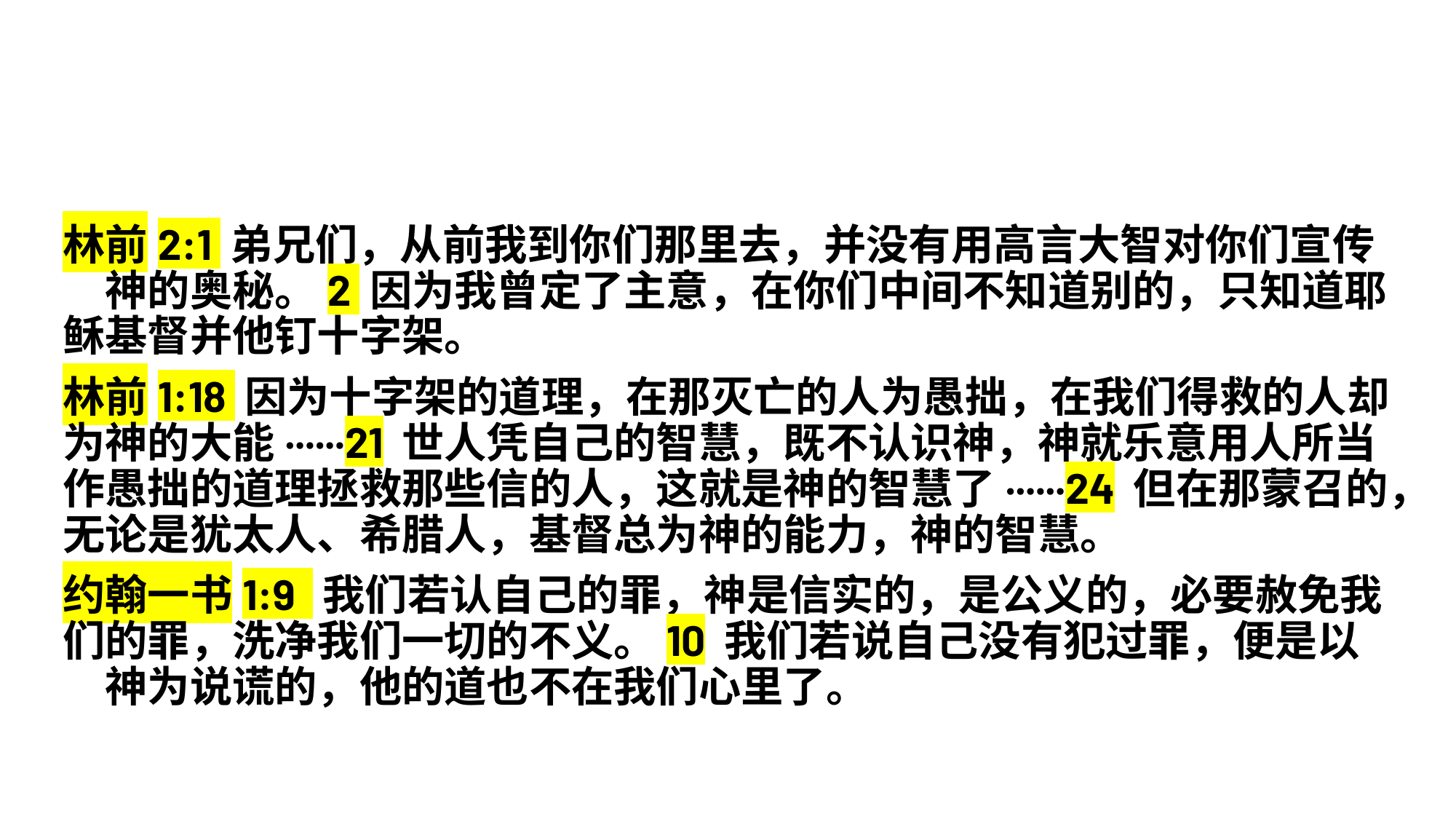

林前2:1 弟兄们，从前我到你们那里去，并没有用高言大智对你们宣传　神的奥秘。2 因为我曾定了主意，在你们中间不知道别的，只知道耶稣基督并他钉十字架。
林前1:18 因为十字架的道理，在那灭亡的人为愚拙，在我们得救的人却为神的大能······21 世人凭自己的智慧，既不认识神，神就乐意用人所当作愚拙的道理拯救那些信的人，这就是神的智慧了······24 但在那蒙召的，无论是犹太人、希腊人，基督总为神的能力，神的智慧。
约翰一书1:9  我们若认自己的罪，神是信实的，是公义的，必要赦免我们的罪，洗净我们一切的不义。10 我们若说自己没有犯过罪，便是以　神为说谎的，他的道也不在我们心里了。